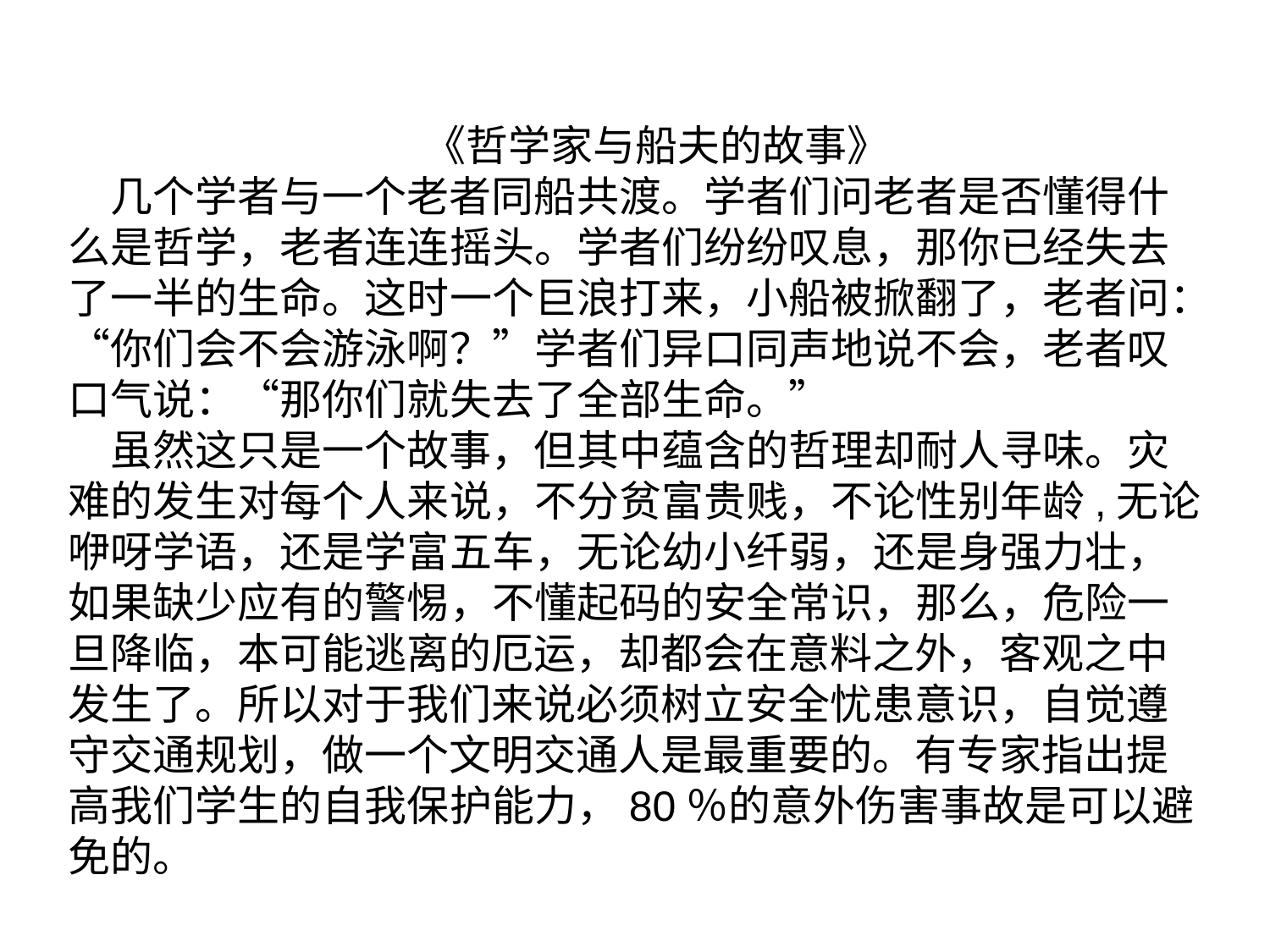

《哲学家与船夫的故事》
几个学者与一个老者同船共渡。学者们问老者是否懂得什么是哲学，老者连连摇头。学者们纷纷叹息，那你已经失去了一半的生命。这时一个巨浪打来，小船被掀翻了，老者问：“你们会不会游泳啊？”学者们异口同声地说不会，老者叹口气说：“那你们就失去了全部生命。”
虽然这只是一个故事，但其中蕴含的哲理却耐人寻味。灾难的发生对每个人来说，不分贫富贵贱，不论性别年龄,无论咿呀学语，还是学富五车，无论幼小纤弱，还是身强力壮，如果缺少应有的警惕，不懂起码的安全常识，那么，危险一旦降临，本可能逃离的厄运，却都会在意料之外，客观之中发生了。所以对于我们来说必须树立安全忧患意识，自觉遵守交通规划，做一个文明交通人是最重要的。有专家指出提高我们学生的自我保护能力，80％的意外伤害事故是可以避免的。